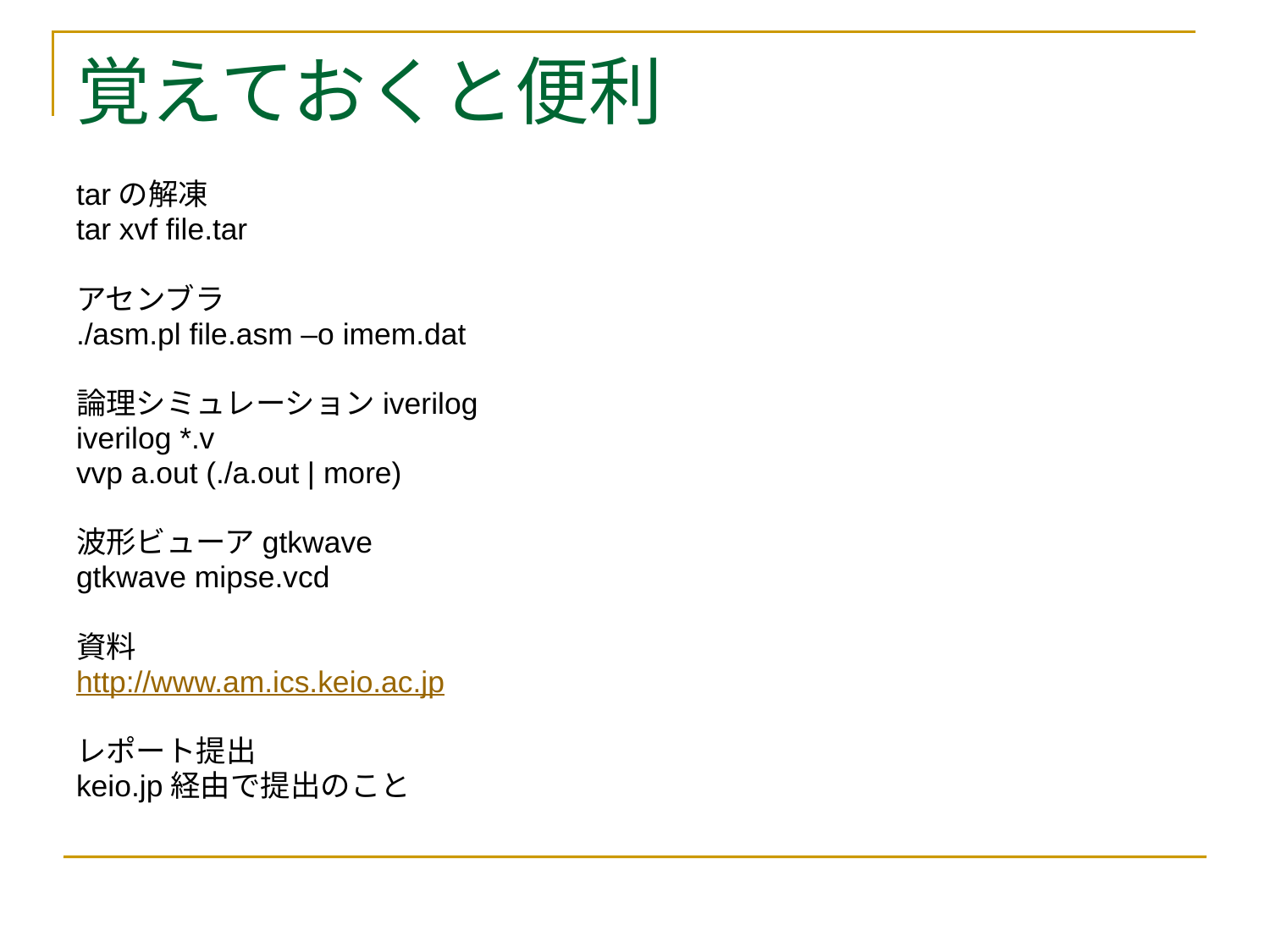

# 覚えておくと便利
tarの解凍
tar xvf file.tar

アセンブラ
./asm.pl file.asm –o imem.dat

論理シミュレーションiverilog
iverilog *.v
vvp a.out (./a.out | more)

波形ビューアgtkwave
gtkwave mipse.vcd

資料
http://www.am.ics.keio.ac.jp

レポート提出
keio.jp経由で提出のこと